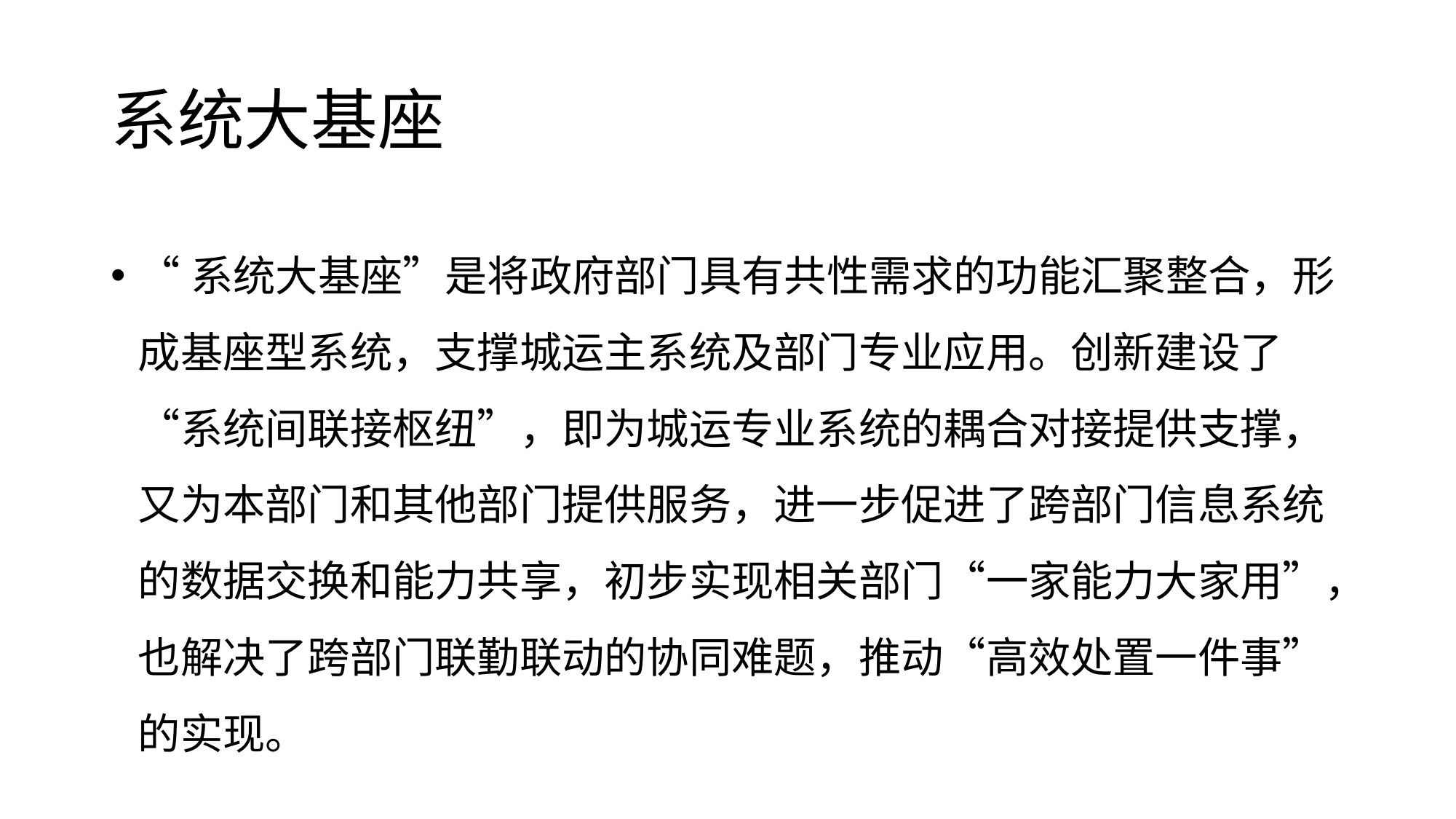

# 系统大基座
“系统大基座”是将政府部门具有共性需求的功能汇聚整合，形成基座型系统，支撑城运主系统及部门专业应用。创新建设了“系统间联接枢纽”，即为城运专业系统的耦合对接提供支撑，又为本部门和其他部门提供服务，进一步促进了跨部门信息系统的数据交换和能力共享，初步实现相关部门“一家能力大家用”，也解决了跨部门联勤联动的协同难题，推动“高效处置一件事”的实现。